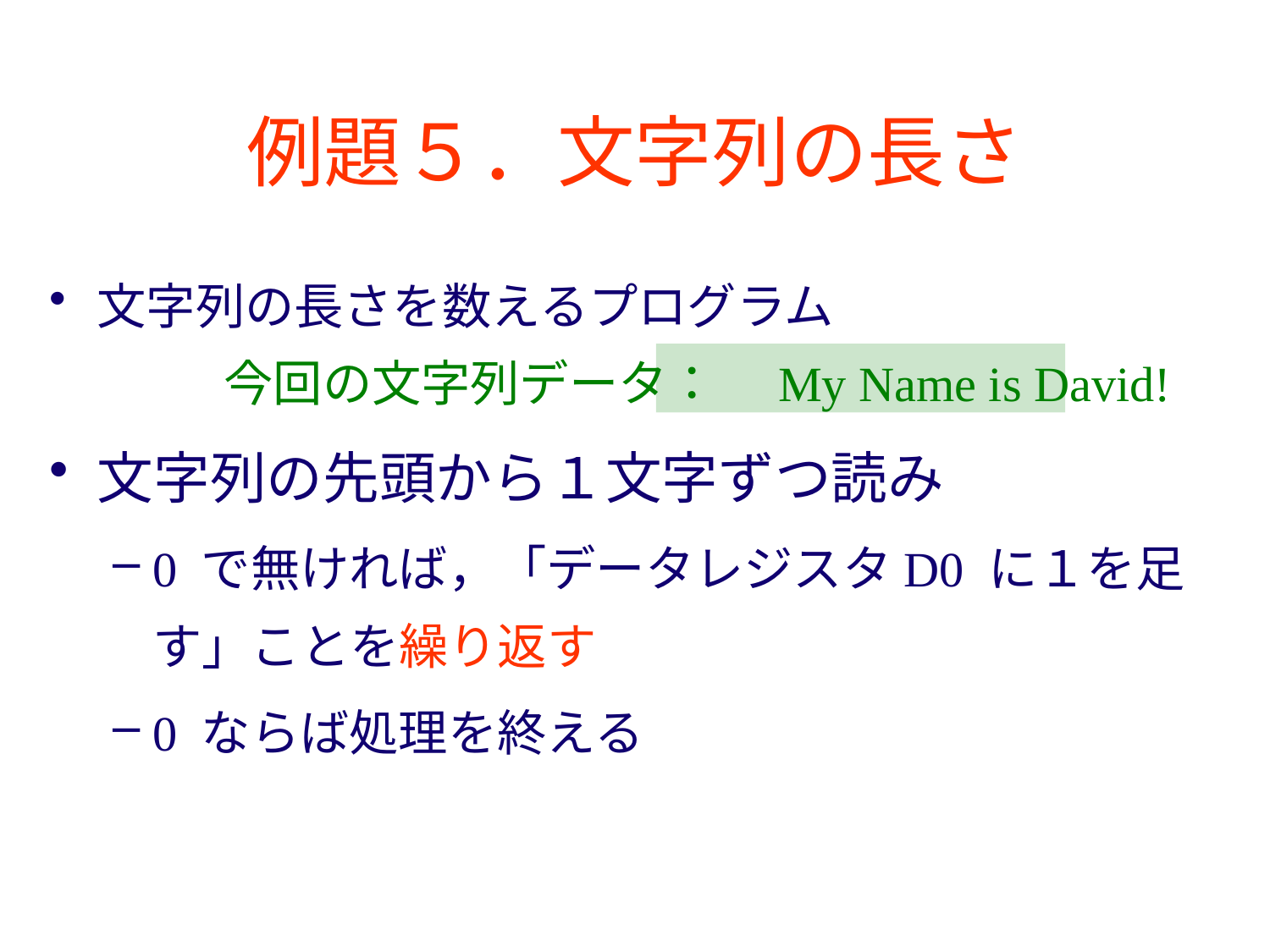

# 例題５．文字列の長さ
文字列の長さを数えるプログラム
	今回の文字列データ：　My Name is David!
文字列の先頭から１文字ずつ読み
0 で無ければ，「データレジスタD0 に１を足す」ことを繰り返す
0 ならば処理を終える